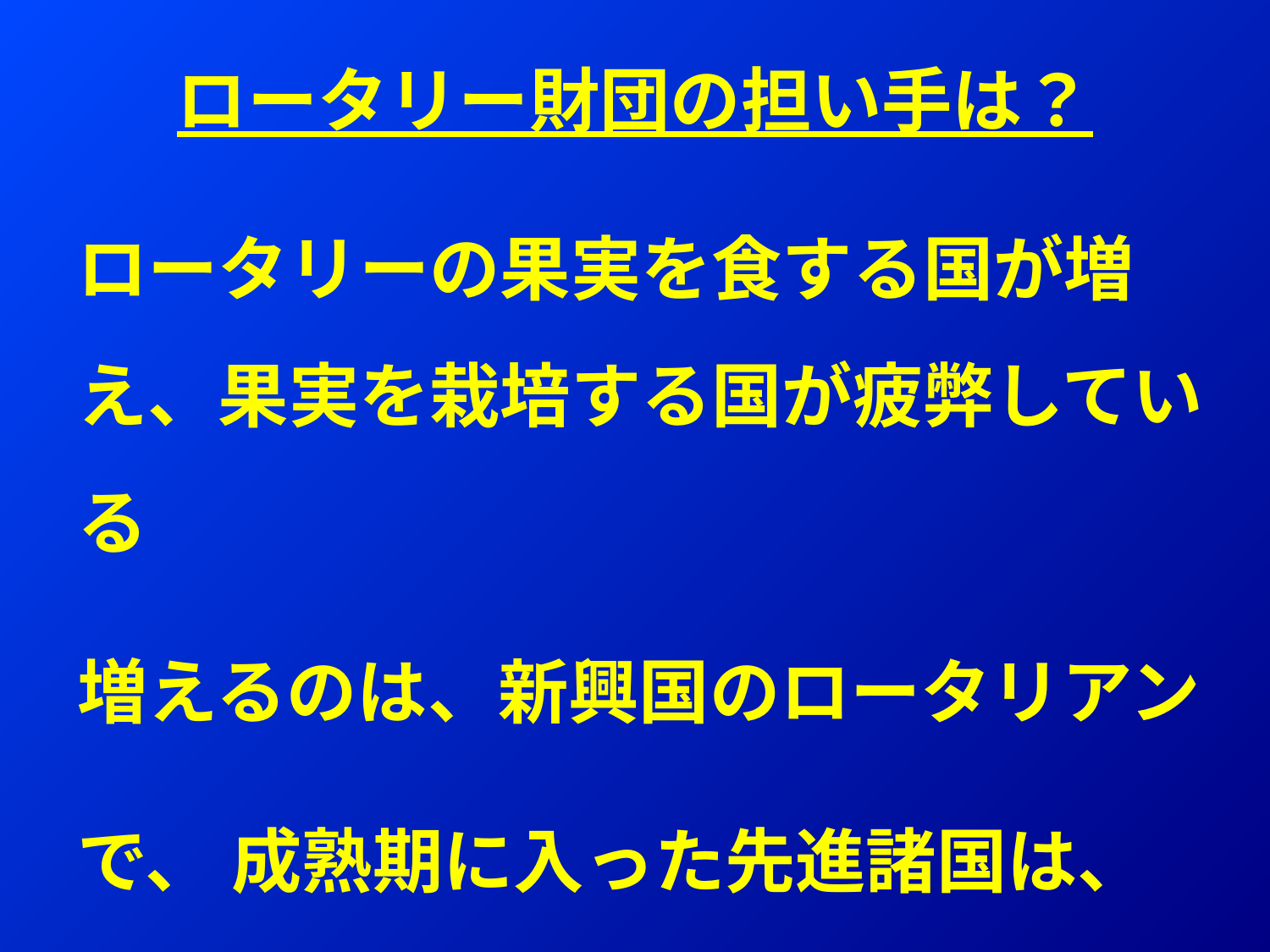

ロータリー財団の担い手は？
ロータリーの果実を食する国が増え、果実を栽培する国が疲弊している
増えるのは、新興国のロータリアンで、 成熟期に入った先進諸国は、徐々に衰退している　（鳥居　滋ＰＤＧ2690地区）